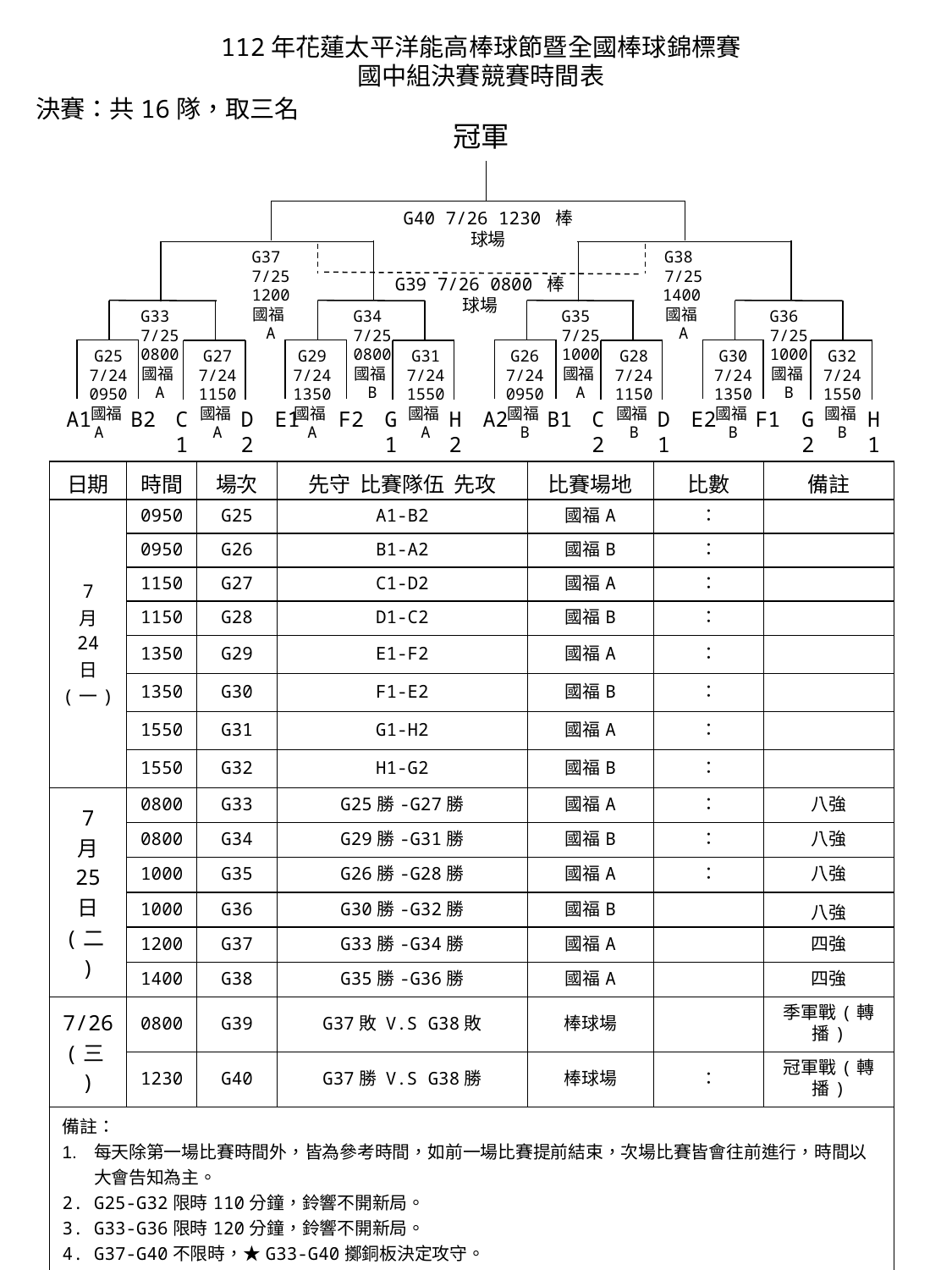

112年花蓮太平洋能高棒球節暨全國棒球錦標賽
國中組決賽競賽時間表
決賽：共16隊，取三名
冠軍
G40 7/26 1230 棒球場
G37  7/25
1200
國福A
G38  7/25
1400國福A
G39 7/26 0800 棒球場
G33  7/25
0800
國福A
G34  7/25
0800
國福B
G35  7/25
1000
國福A
G36  7/25
1000
國福B
G25
7/24
0950
國福A
G27
7/24
1150
國福A
G29
7/24
1350
國福A
G31
7/24
1550
國福A
G26
7/24
0950
國福B
G28
7/24
1150
國福B
G30
7/24
1350
國福B
G32
7/24
1550
國福B
B2
D2
F2
H2
B1
D1
F1
H1
A1
C1
E1
G1
A2
C2
E2
G2
| 日期 | 時間 | 場次 | 先守 比賽隊伍 先攻 | 比賽場地 | 比數 | 備註 |
| --- | --- | --- | --- | --- | --- | --- |
| 7 月 24 日 (一) | 0950 | G25 | A1-B2 | 國福A | ： |  |
|  | 0950 | G26 | B1-A2 | 國福B | ： |  |
|  | 1150 | G27 | C1-D2 | 國福A | ： |  |
|  | 1150 | G28 | D1-C2 | 國福B | ： |  |
|  | 1350 | G29 | E1-F2 | 國福A | ： |  |
|  | 1350 | G30 | F1-E2 | 國福B | ： |  |
|  | 1550 | G31 | G1-H2 | 國福A | ： |  |
|  | 1550 | G32 | H1-G2 | 國福B | ： |  |
| 7 月 25 日 (二) | 0800 | G33 | G25勝-G27勝 | 國福A | ： | 八強 |
|  | 0800 | G34 | G29勝-G31勝 | 國福B | ： | 八強 |
|  | 1000 | G35 | G26勝-G28勝 | 國福A | ： | 八強 |
|  | 1000 | G36 | G30勝-G32勝 | 國福B |  | 八強 |
|  | 1200 | G37 | G33勝-G34勝 | 國福A |  | 四強 |
|  | 1400 | G38 | G35勝-G36勝 | 國福A |  | 四強 |
| 7/26 (三) | 0800 | G39 | G37敗 V.S G38敗 | 棒球場 |  | 季軍戰(轉播) |
|  | 1230 | G40 | G37勝 V.S G38勝 | 棒球場 | ： | 冠軍戰(轉播) |
| 備註： 每天除第一場比賽時間外，皆為參考時間，如前一場比賽提前結束，次場比賽皆會往前進行，時間以大會告知為主。 G25-G32限時110分鐘，鈴響不開新局。 G33-G36限時120分鐘，鈴響不開新局。 G37-G40不限時，★G33-G40擲銅板決定攻守。 每場比賽以7局為限，7局結束或時間到未分出勝負，分組預賽可和局收場，淘汰賽則需採突破僵局制(一、二壘有人無人出局)，棒次則延續上一局結束棒次，以下類推。 |  |  |  |  |  |  |